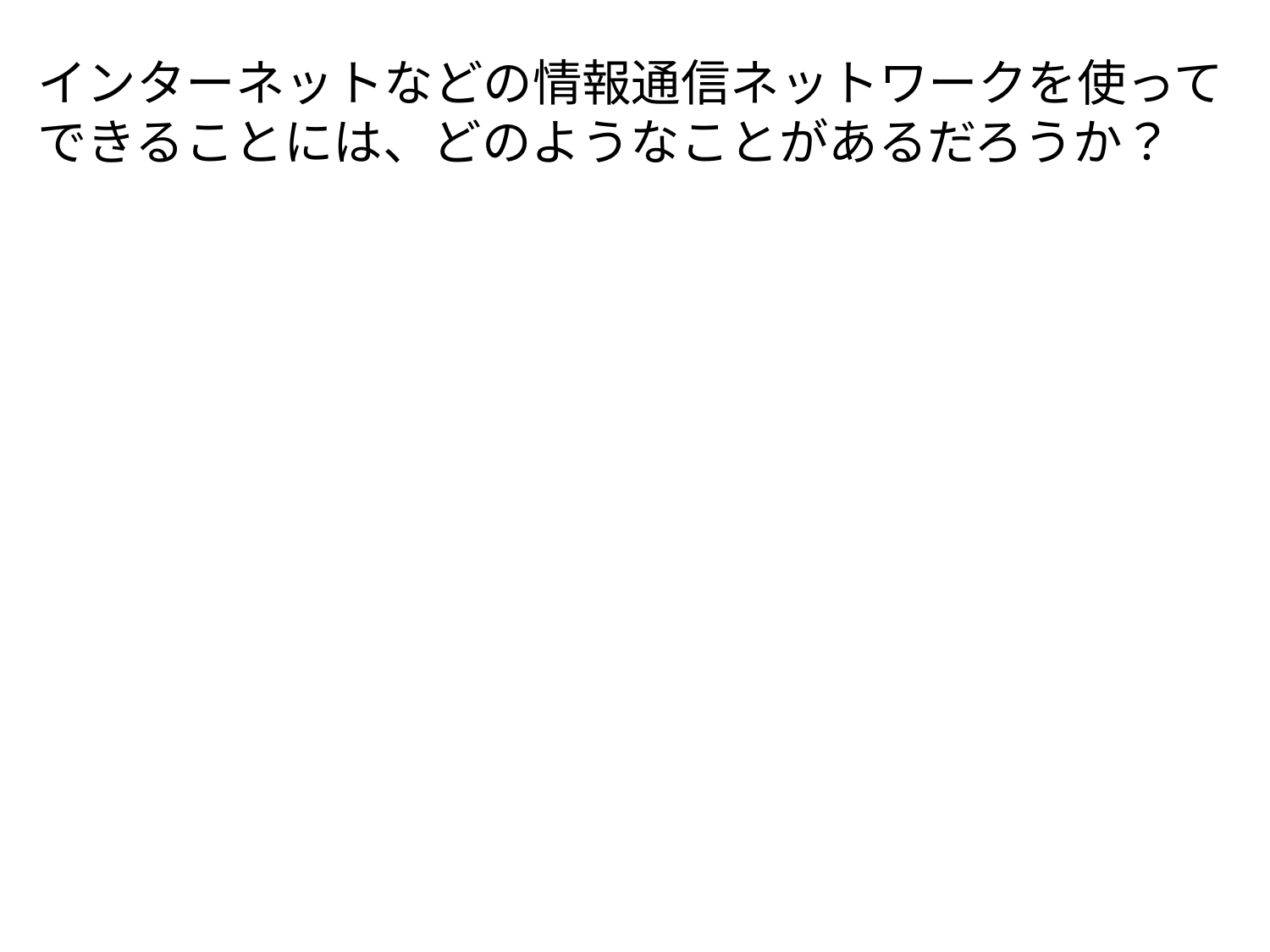

# インターネットなどの情報通信ネットワークを使ってできることには、どのようなことがあるだろうか？